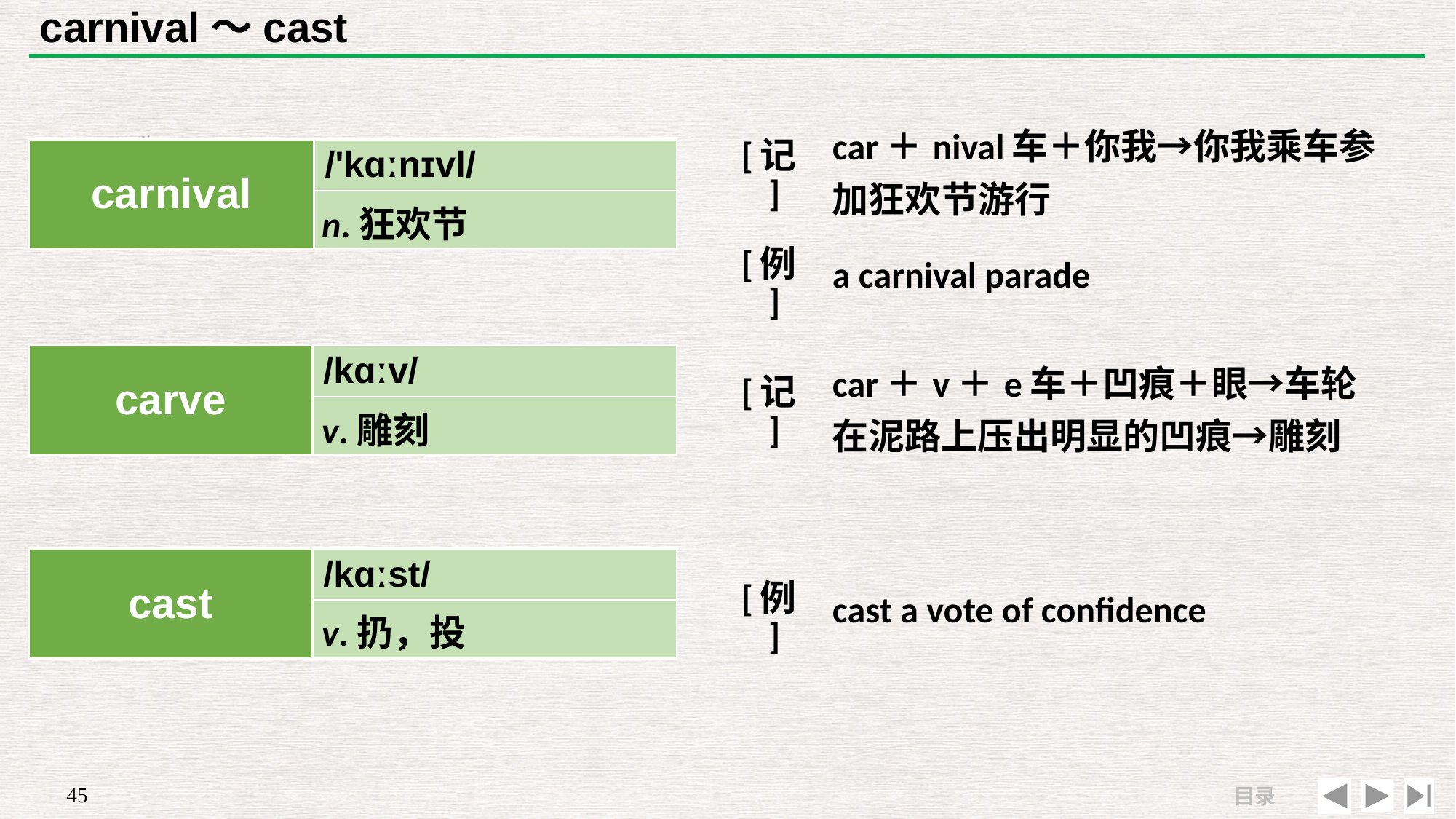

# carnival～cast

| [记] | car＋nival车＋你我→你我乘车参加狂欢节游行 |
| --- | --- |
| [例] | a carnival parade |
| carnival | /'kɑːnɪvl/ |
| --- | --- |
|  |  |
n.狂欢节
| carve | /kɑːv/ |
| --- | --- |
|  |  |
| [记] | car＋v＋e车＋凹痕＋眼→车轮在泥路上压出明显的凹痕→雕刻 |
| --- | --- |
|  |  |
v.雕刻
|  |  |
| --- | --- |
| [例] | cast a vote of confidence |
| cast | /kɑːst/ |
| --- | --- |
|  |  |
v.扔，投